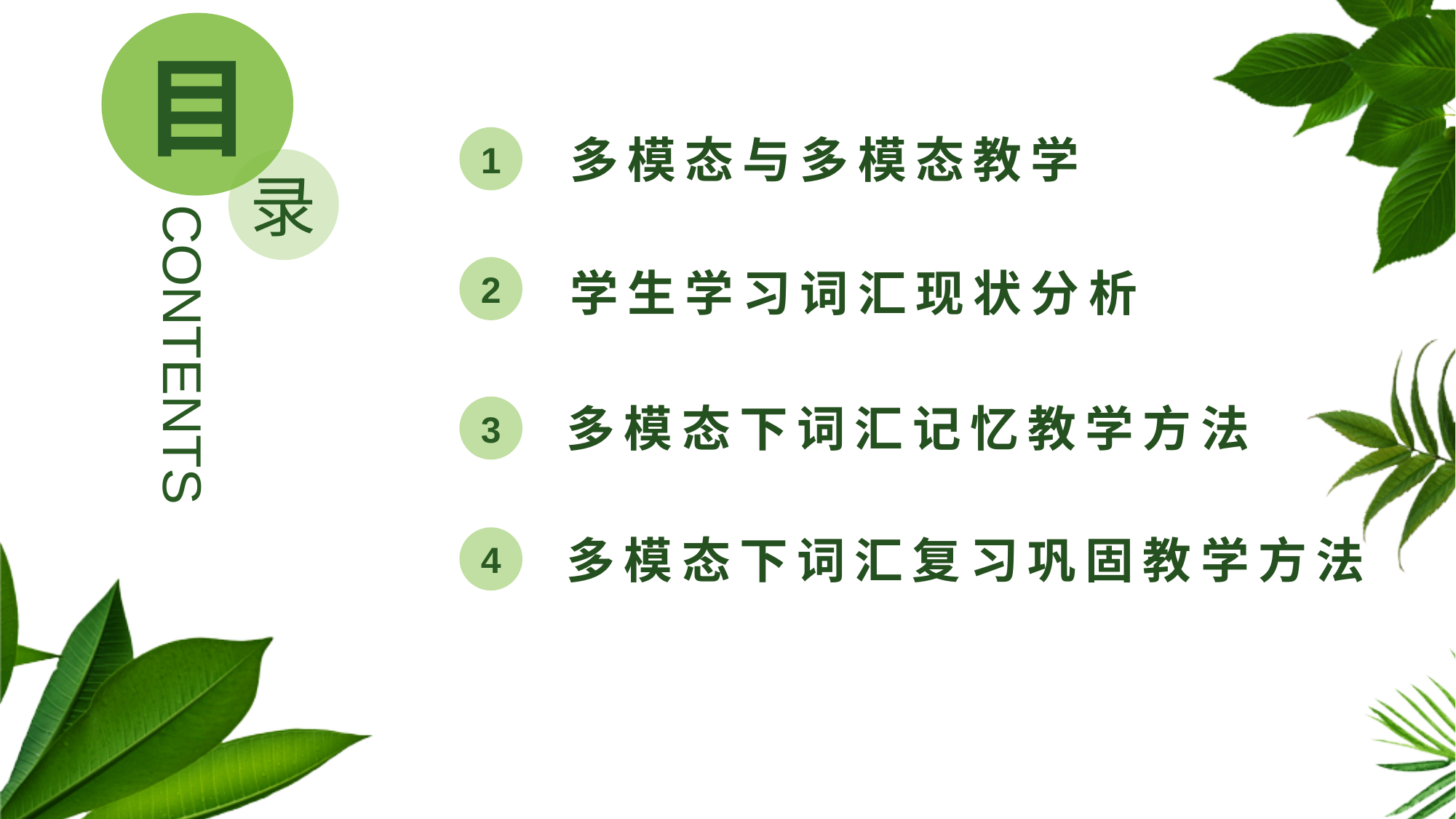

目
 多模态与多模态教学
1
录
CONTENTS
 学生学习词汇现状分析
2
多模态下词汇记忆教学方法
3
多模态下词汇复习巩固教学方法
4